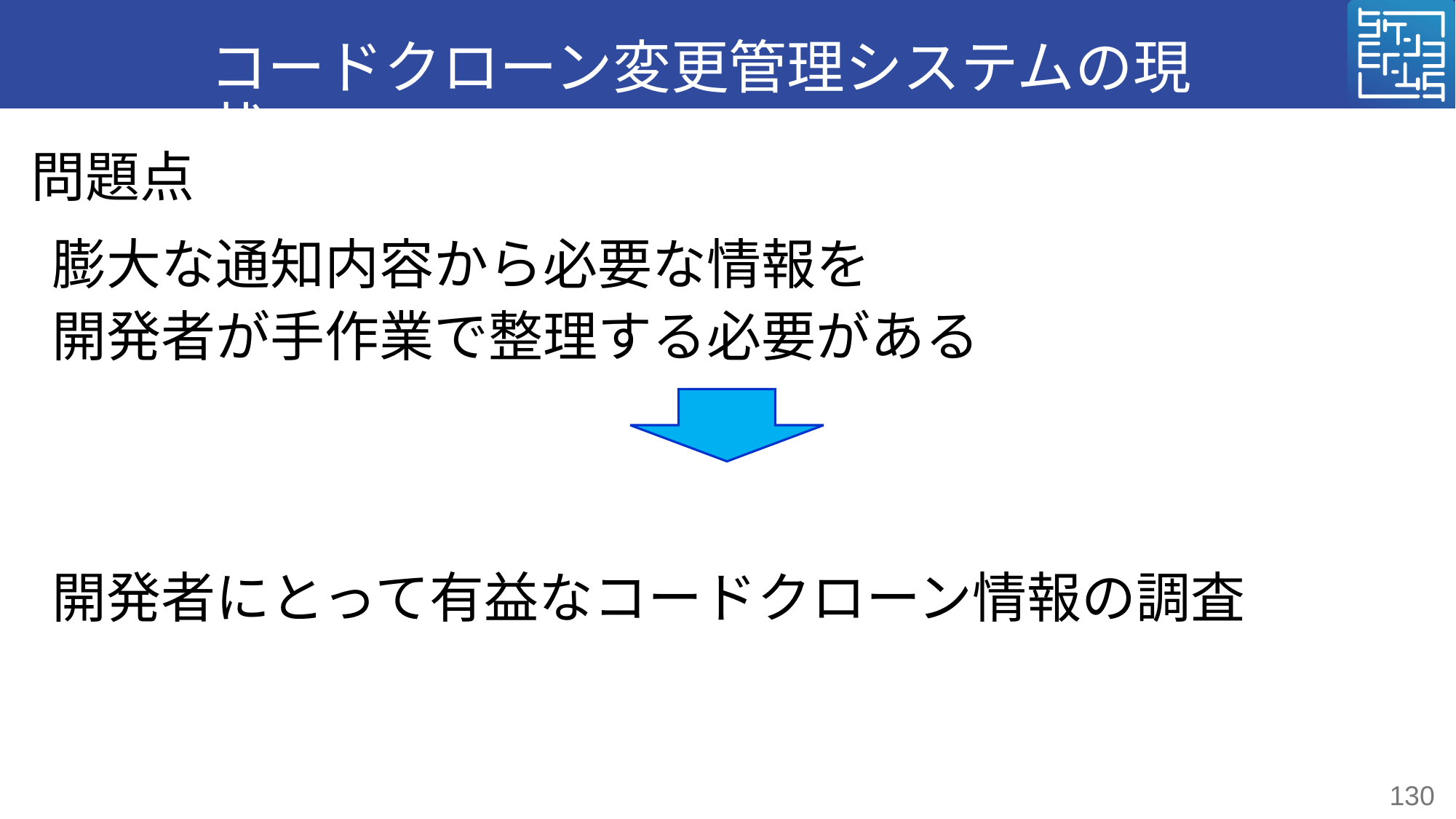

# コードクローン変更管理システムの現状
問題点
膨大な通知内容から必要な情報を
開発者が手作業で整理する必要がある

開発者にとって有益なコードクローン情報の調査

130